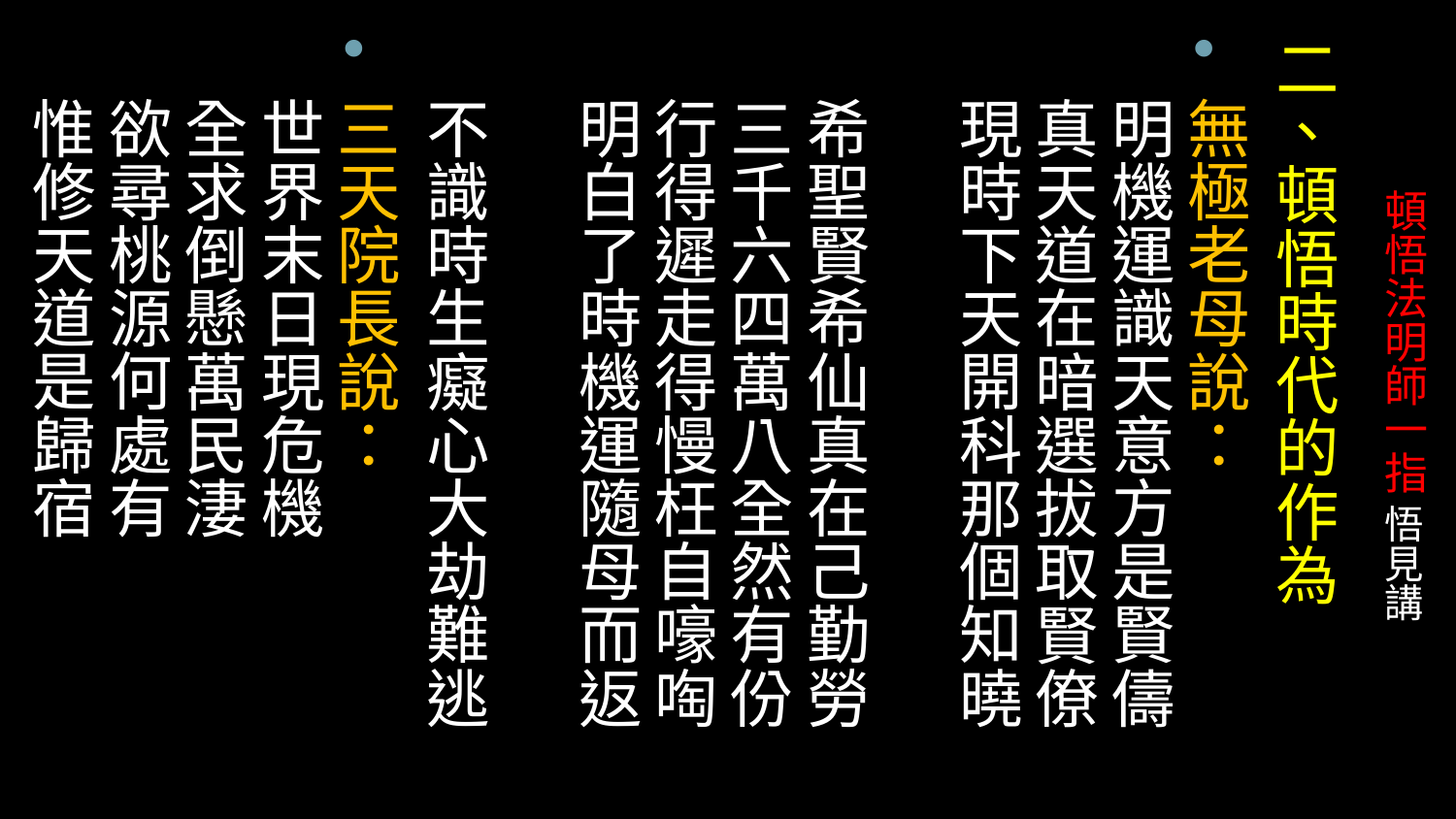

二、頓悟時代的作為
無極老母說：
明機運識天意方是賢儔 
真天道在暗選拔取賢僚
現時下天開科那個知曉 　
希聖賢希仙真在己勤勞
三千六四萬八全然有份 
行得遲走得慢枉自嚎啕
明白了時機運隨母而返 　
不識時生癡心大劫難逃
三天院長說：
世界末日現危機　 
全求倒懸萬民淒
欲尋桃源何處有 　
惟修天道是歸宿
# 頓悟法明師一指 悟見講